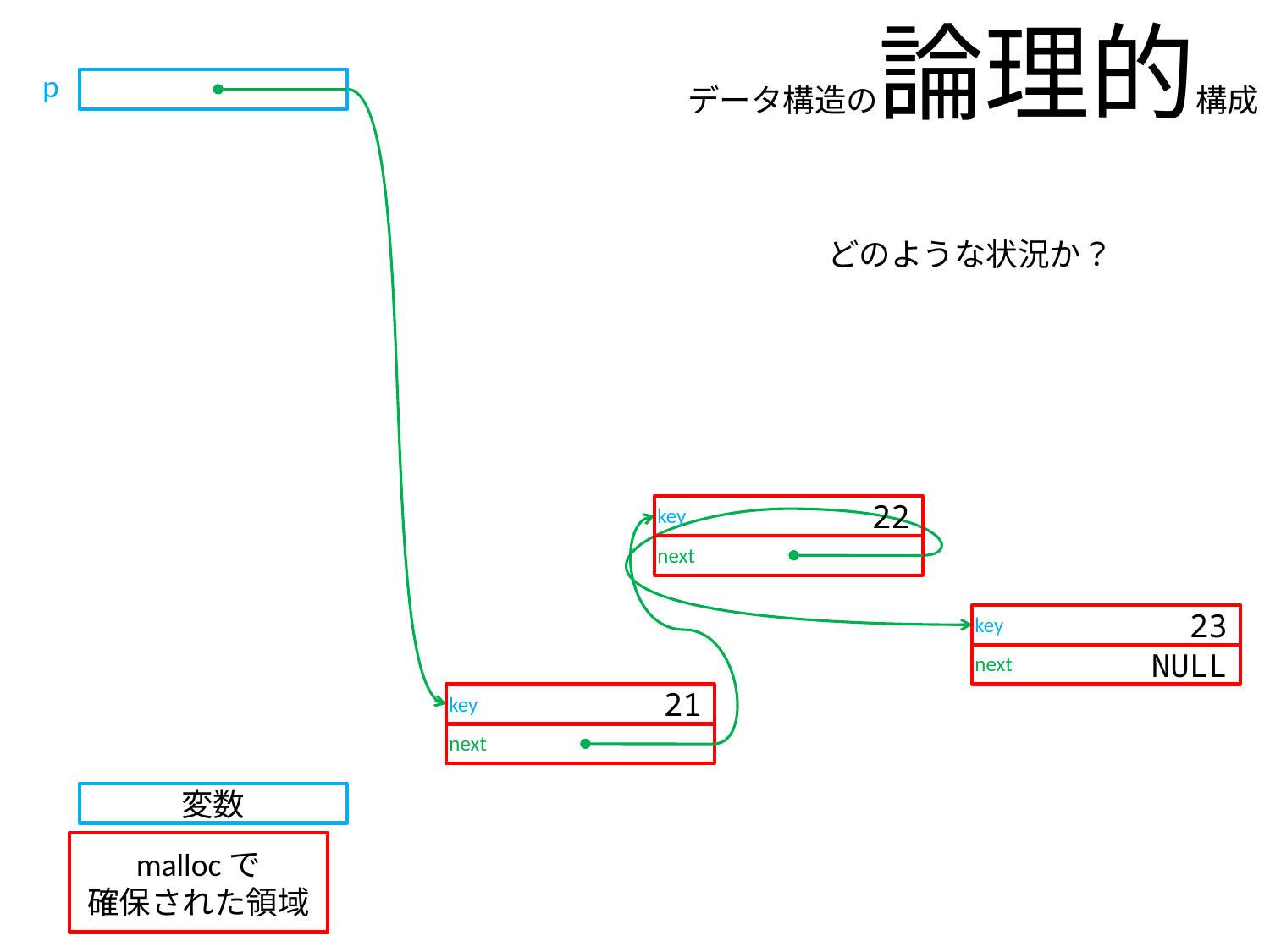

データ構造の論理的構成
p

どのような状況か？
key
22
next

key
23
next
NULL
key
21
next

変数
mallocで
確保された領域